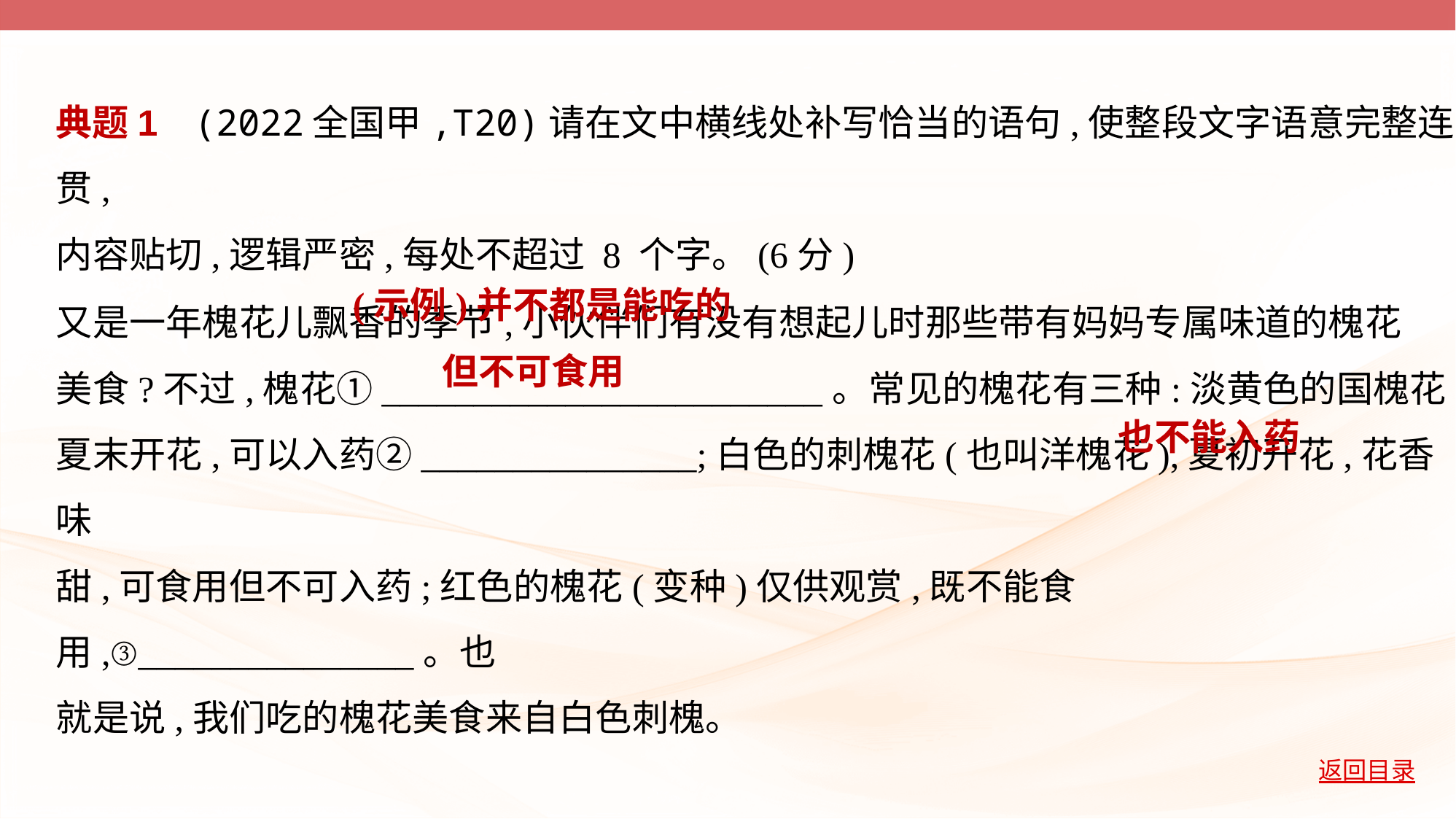

典题1    (2022全国甲,T20)请在文中横线处补写恰当的语句,使整段文字语意完整连贯,
内容贴切,逻辑严密,每处不超过 8 个字。(6分)
又是一年槐花儿飘香的季节,小伙伴们有没有想起儿时那些带有妈妈专属味道的槐花
美食?不过,槐花①________________________。常见的槐花有三种:淡黄色的国槐花,
夏末开花,可以入药②_______________;白色的刺槐花(也叫洋槐花),夏初开花,花香味
甜,可食用但不可入药;红色的槐花(变种)仅供观赏,既不能食用,③_______________。也
就是说,我们吃的槐花美食来自白色刺槐。
    (示例)并不都是能吃的
　但不可食用
　也不能入药